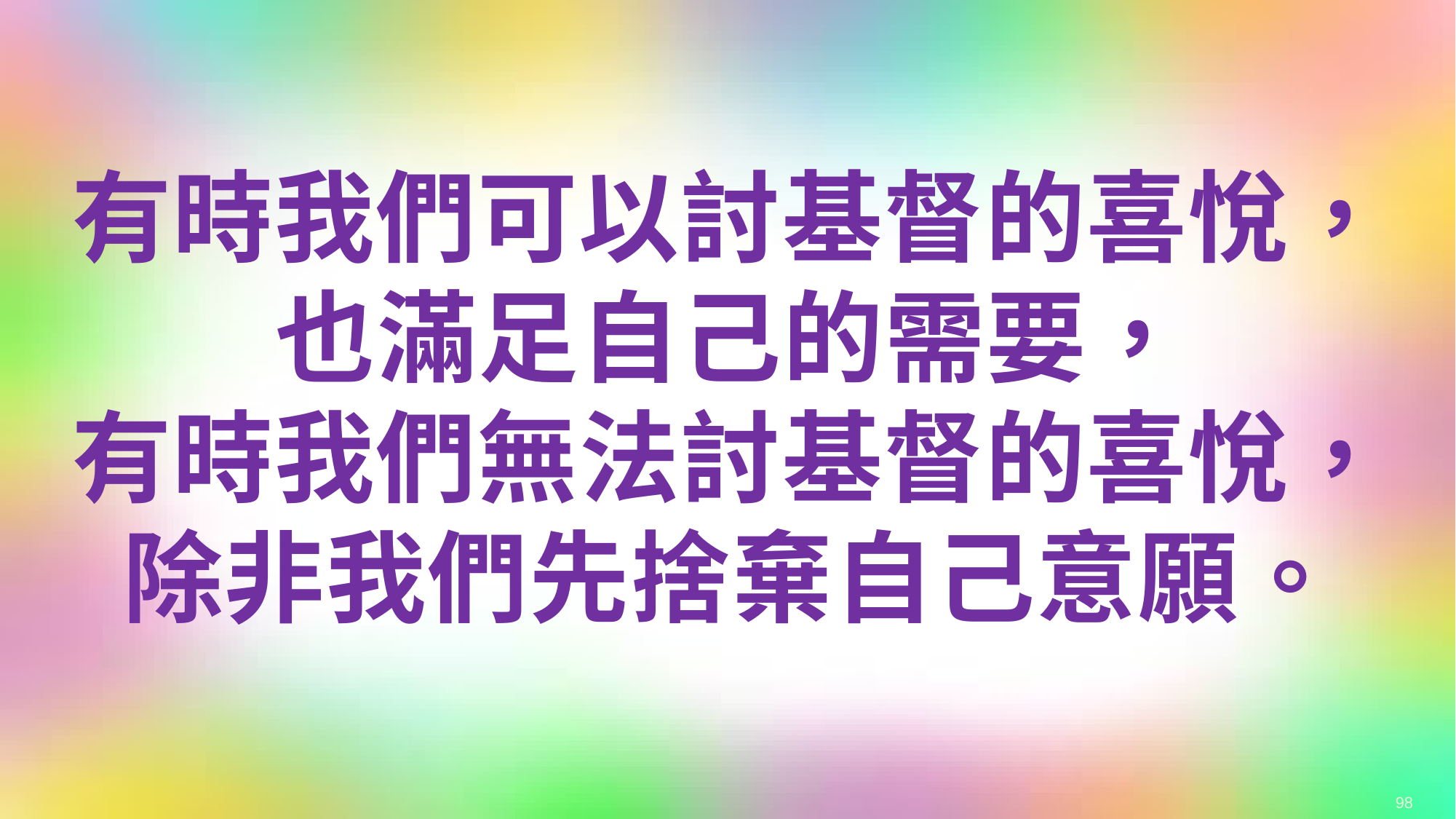

有時我們可以討基督的喜悅，也滿足自己的需要，
有時我們無法討基督的喜悅，除非我們先捨棄自己意願。
98